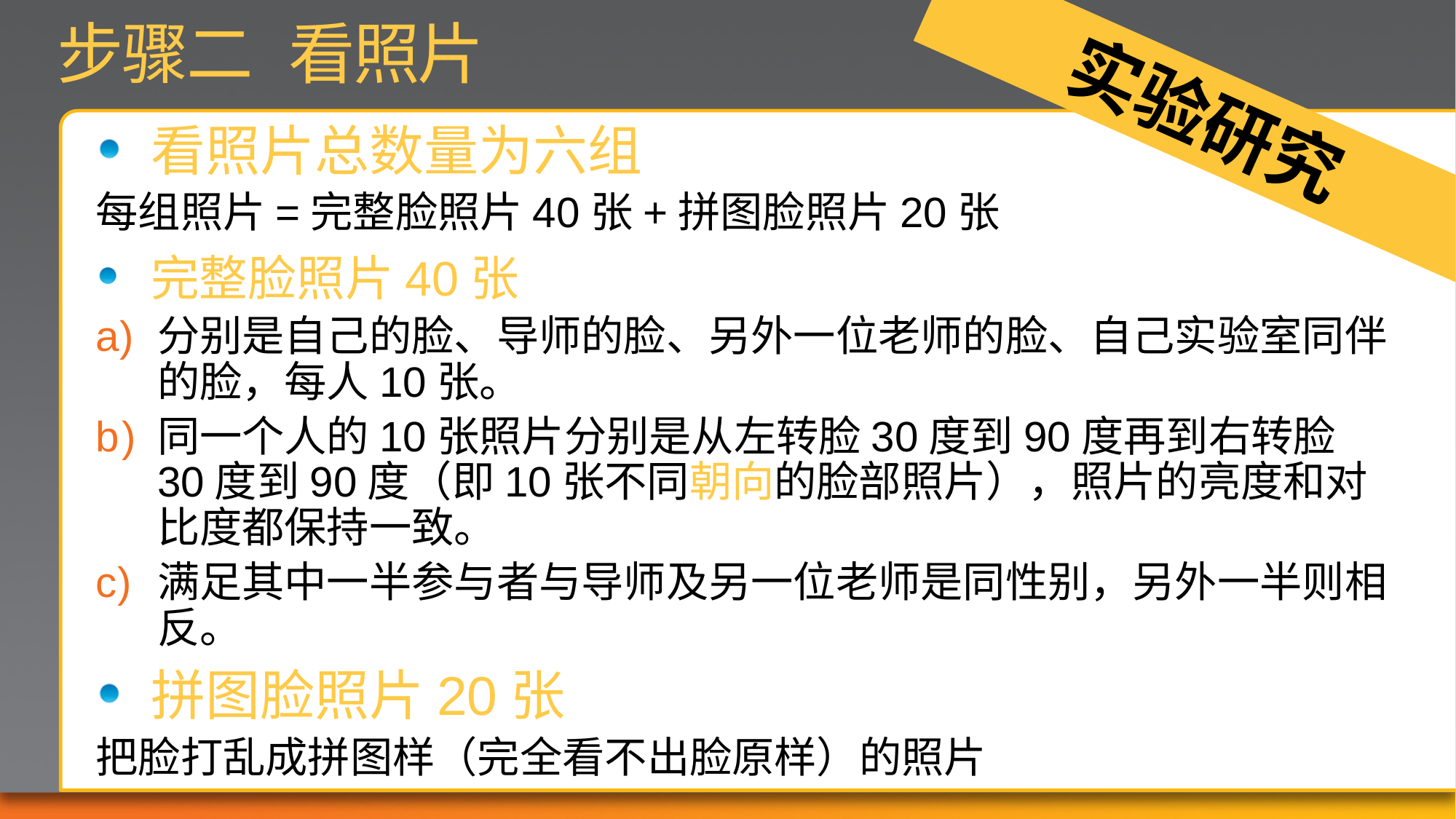

# 步骤二   看照片
实验研究
看照片总数量为六组
每组照片=完整脸照片40张+拼图脸照片20张
完整脸照片40张
分别是自己的脸、导师的脸、另外一位老师的脸、自己实验室同伴的脸，每人10张。
同一个人的10张照片分别是从左转脸30度到90度再到右转脸30度到90度（即10张不同朝向的脸部照片），照片的亮度和对比度都保持一致。
满足其中一半参与者与导师及另一位老师是同性别，另外一半则相反。
拼图脸照片20张
把脸打乱成拼图样（完全看不出脸原样）的照片